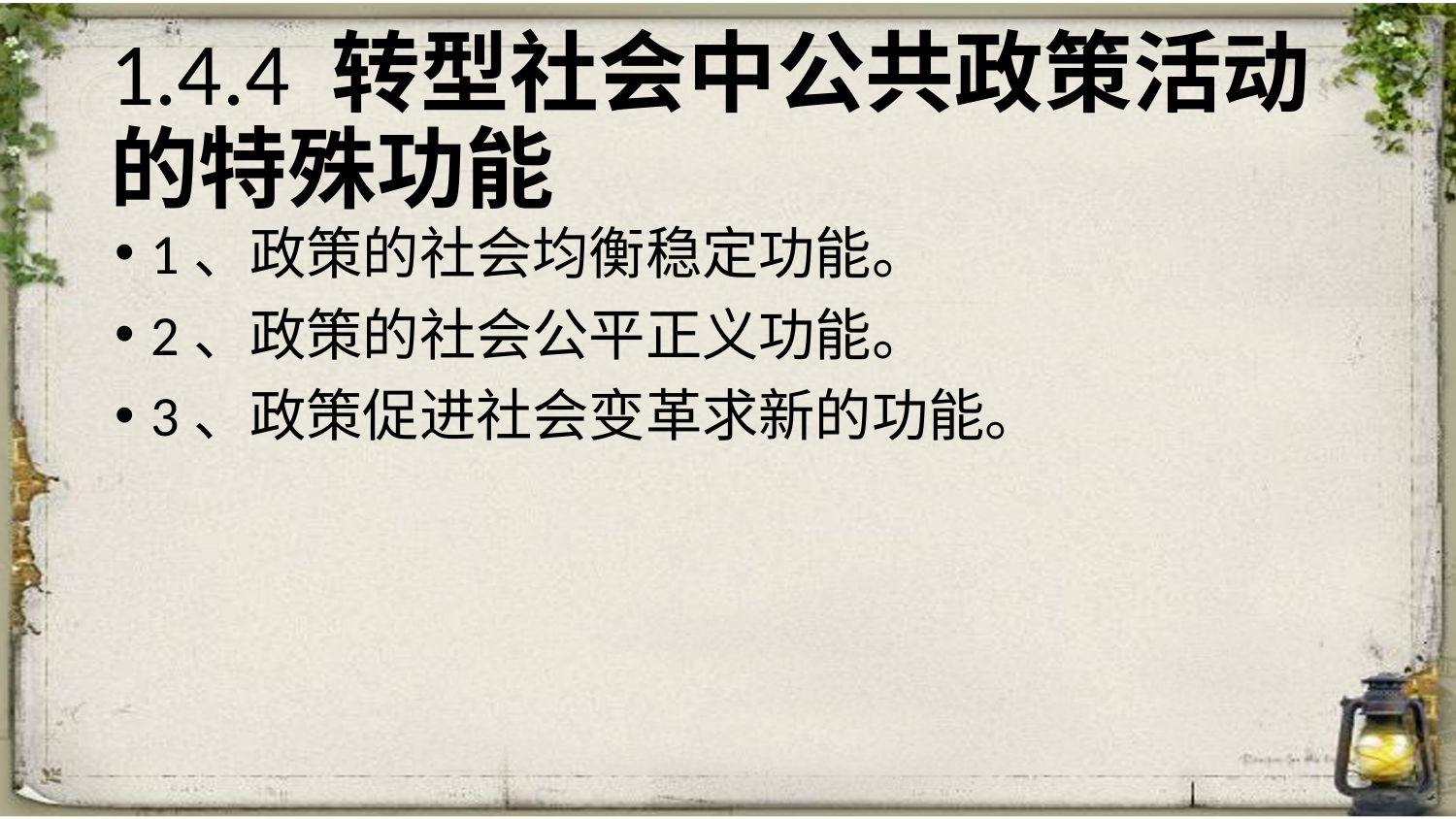

# 1.4.4 转型社会中公共政策活动的特殊功能
1、政策的社会均衡稳定功能。
2、政策的社会公平正义功能。
3、政策促进社会变革求新的功能。